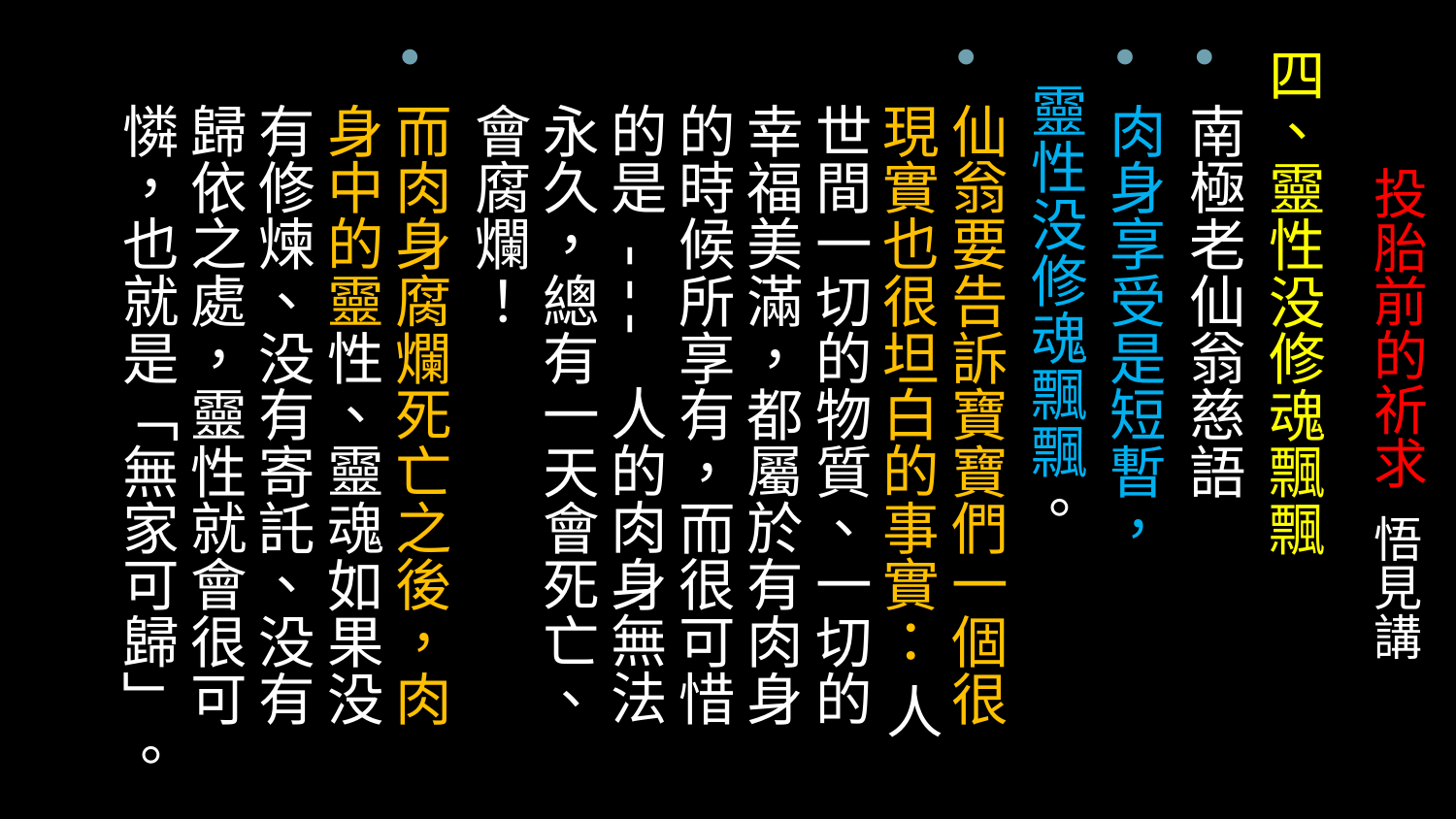

四、靈性没修魂飄飄
南極老仙翁慈語
肉身享受是短暫，
  靈性没修魂飄飄。
仙翁要告訴寶寶們一個很現實也很坦白的事實： 人世間一切的物質、一切的幸福美滿，都屬於有肉身的時候所享有，而很可惜的是 --- 人的肉身無法永久，總有一天會死亡、會腐爛！
而肉身腐爛死亡之後，肉身中的靈性、靈魂如果没有修煉、没有寄託、没有歸依之處，靈性就會很可憐，也就是「無家可歸」。

# 投胎前的祈求  悟見講